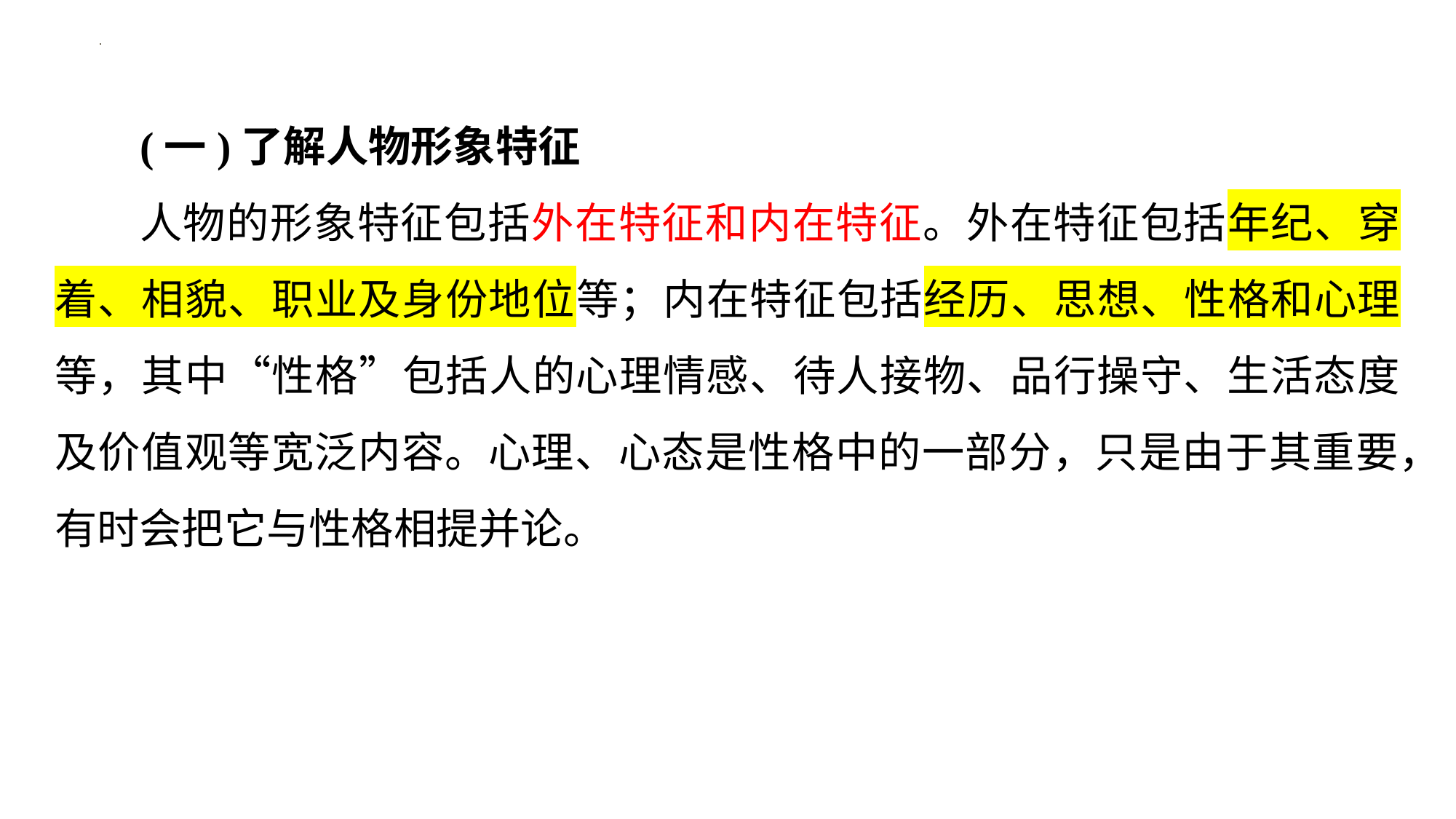

(一)了解人物形象特征
人物的形象特征包括外在特征和内在特征。外在特征包括年纪、穿着、相貌、职业及身份地位等；内在特征包括经历、思想、性格和心理等，其中“性格”包括人的心理情感、待人接物、品行操守、生活态度及价值观等宽泛内容。心理、心态是性格中的一部分，只是由于其重要，有时会把它与性格相提并论。